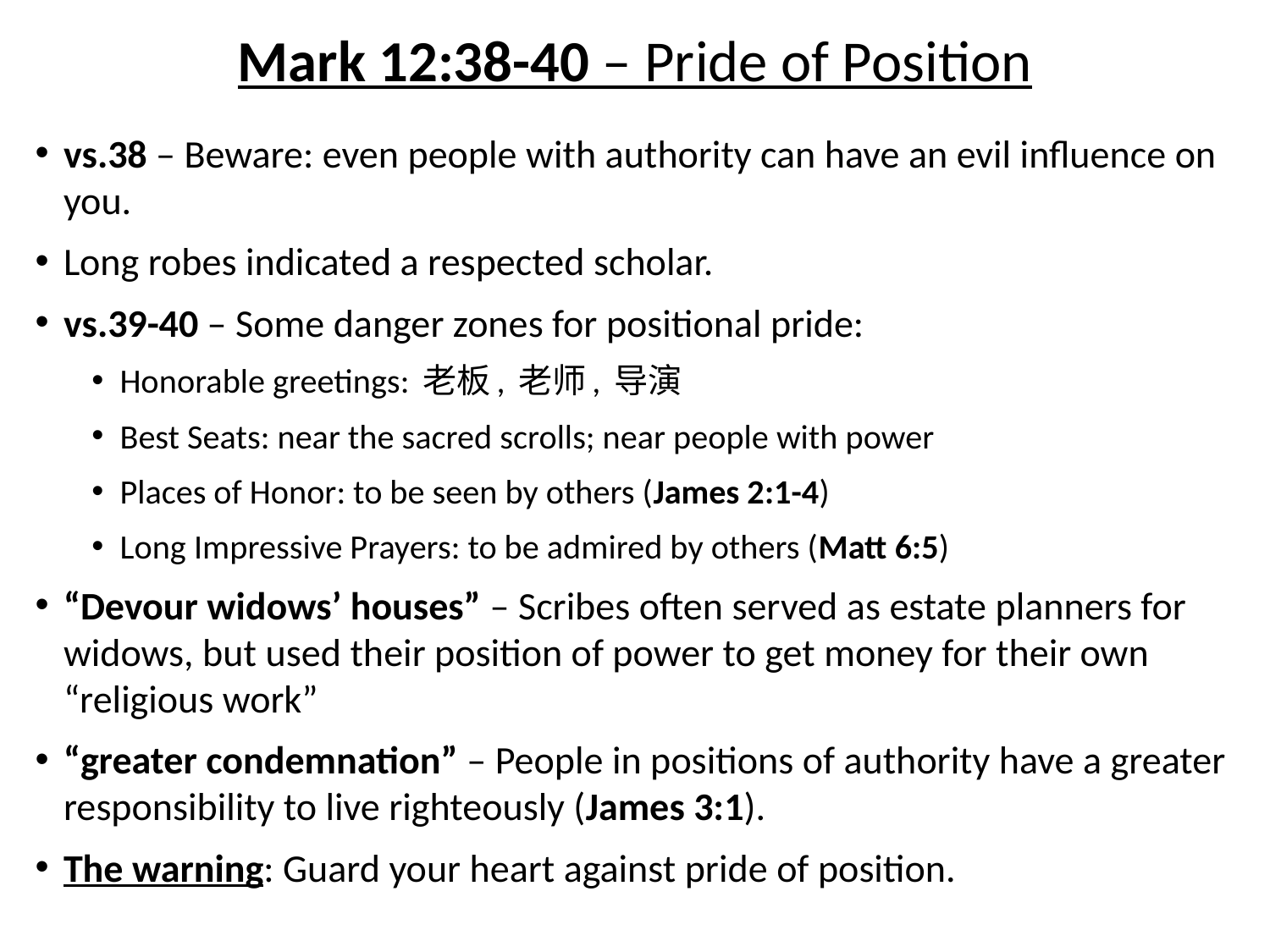

# Mark 12:38-40 – Pride of Position
vs.38 – Beware: even people with authority can have an evil influence on you.
Long robes indicated a respected scholar.
vs.39-40 – Some danger zones for positional pride:
Honorable greetings: 老板, 老师, 导演
Best Seats: near the sacred scrolls; near people with power
Places of Honor: to be seen by others (James 2:1-4)
Long Impressive Prayers: to be admired by others (Matt 6:5)
“Devour widows’ houses” – Scribes often served as estate planners for widows, but used their position of power to get money for their own “religious work”
“greater condemnation” – People in positions of authority have a greater responsibility to live righteously (James 3:1).
The warning: Guard your heart against pride of position.